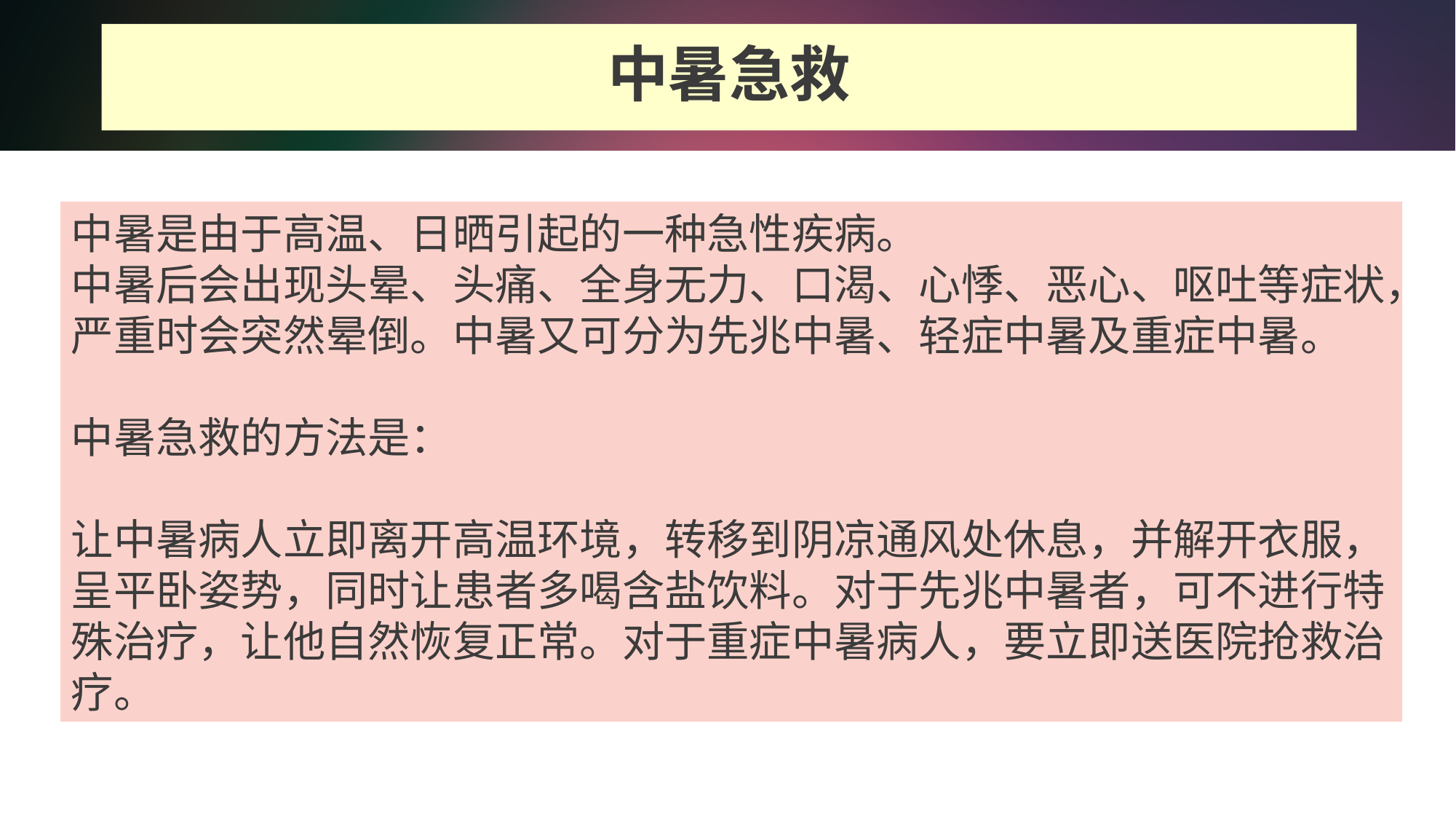

中暑急救
中暑是由于高温、日晒引起的一种急性疾病。
中暑后会出现头晕、头痛、全身无力、口渴、心悸、恶心、呕吐等症状，严重时会突然晕倒。中暑又可分为先兆中暑、轻症中暑及重症中暑。

中暑急救的方法是：

让中暑病人立即离开高温环境，转移到阴凉通风处休息，并解开衣服，呈平卧姿势，同时让患者多喝含盐饮料。对于先兆中暑者，可不进行特殊治疗，让他自然恢复正常。对于重症中暑病人，要立即送医院抢救治疗。